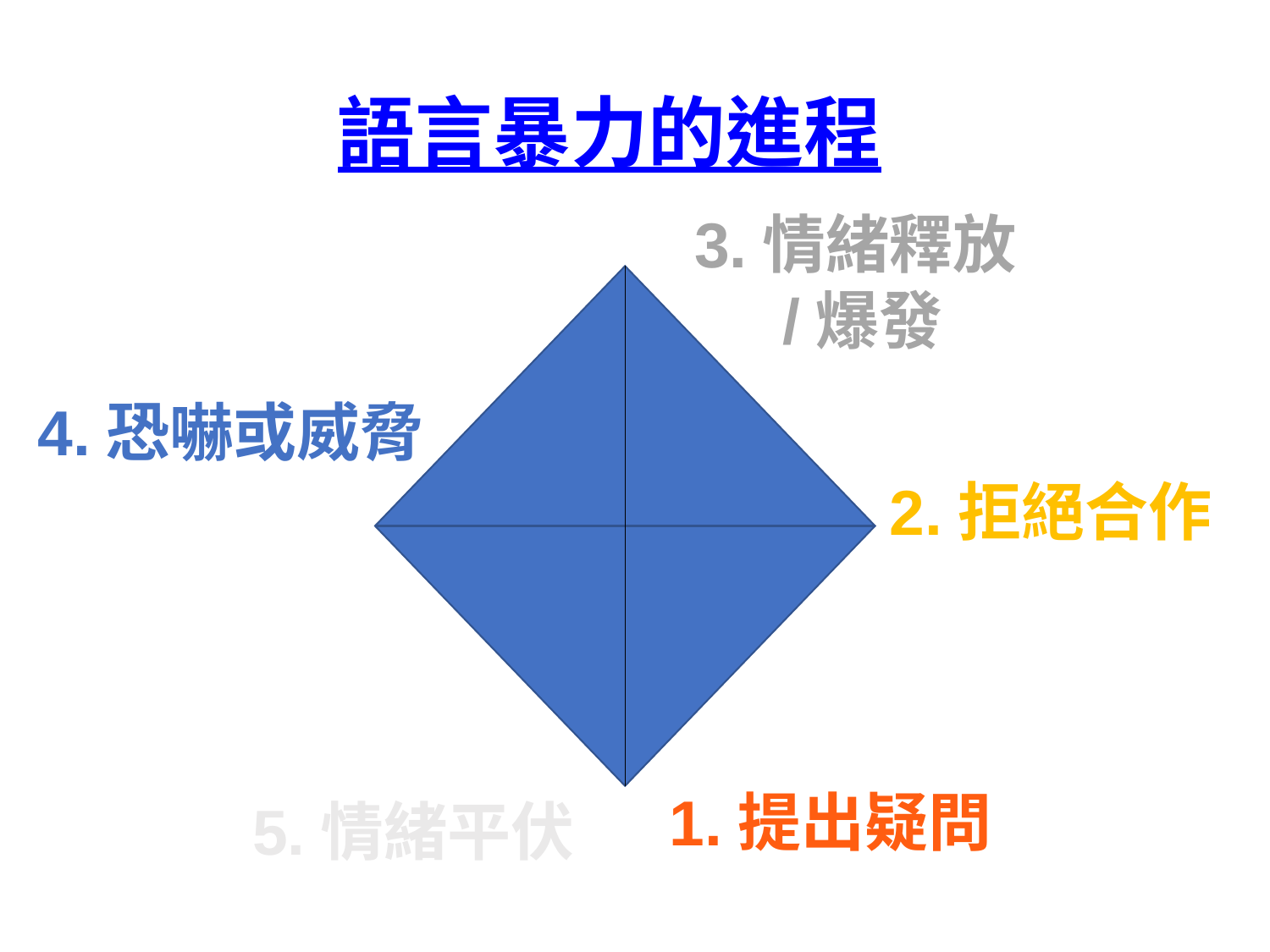

# 語言暴力的進程
3.情緒釋放/爆發

4.恐嚇或威脅
2.拒絕合作
1.提出疑問
5.情緒平伏
10